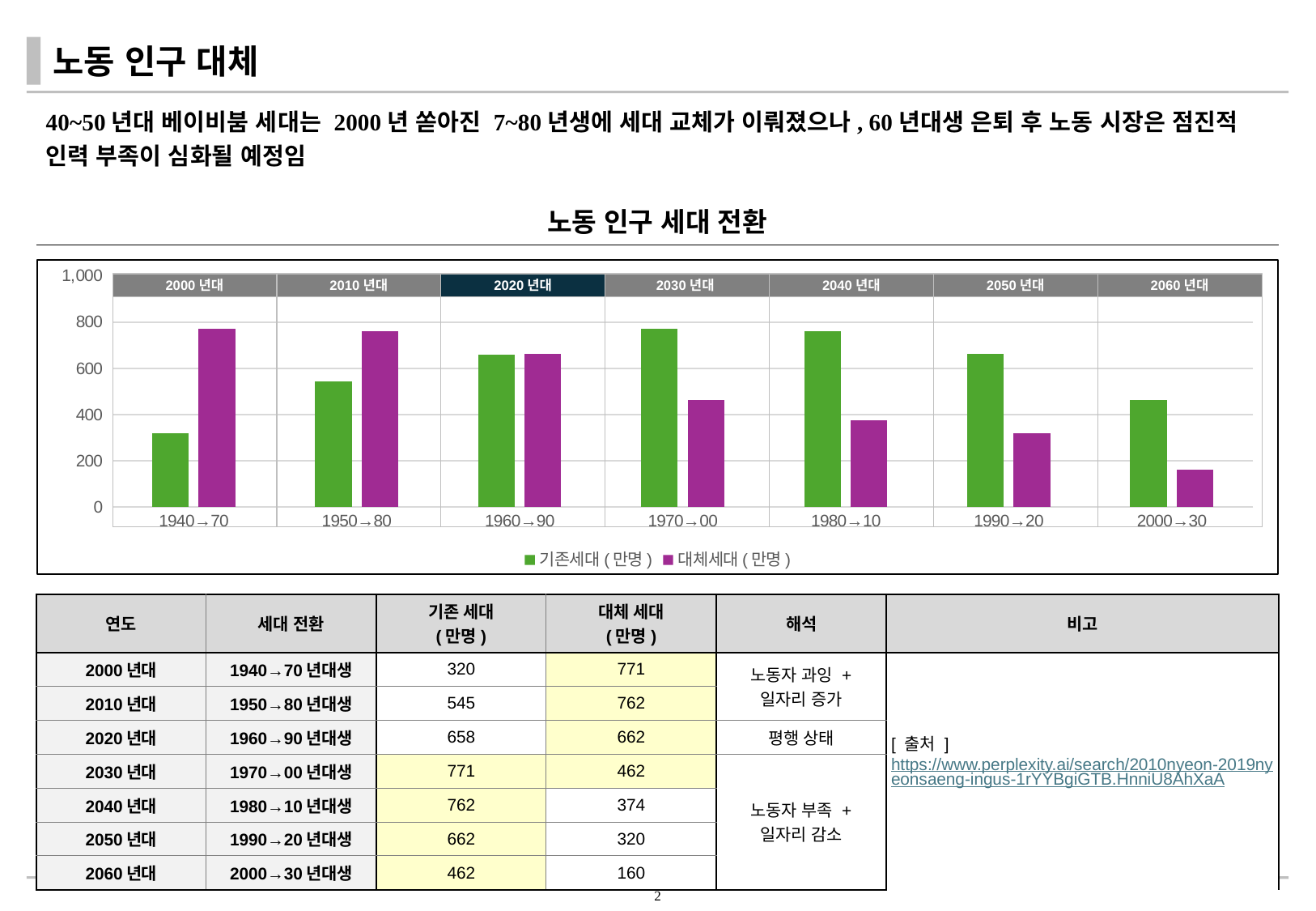

# 노동 인구 대체
40~50년대 베이비붐 세대는 2000년 쏟아진 7~80년생에 세대 교체가 이뤄졌으나, 60년대생 은퇴 후 노동 시장은 점진적 인력 부족이 심화될 예정임
노동 인구 세대 전환

### Chart

| Category | 기존세대(만명) | 대체세대(만명) |
|---|---|---|
| 1940→70 | 320.0 | 771.0 |
| 1950→80 | 545.0 | 762.0 |
| 1960→90 | 658.0 | 662.0 |
| 1970→00 | 771.0 | 462.0 |
| 1980→10 | 762.0 | 374.0 |
| 1990→20 | 662.0 | 320.0 |
| 2000→30 | 462.0 | 160.0 |
2000년대
2010년대
2020년대
2030년대
2040년대
2050년대
2060년대

| 연도 | 세대 전환 | 기존 세대 (만명) | 대체 세대 (만명) | 해석 | 비고 |
| --- | --- | --- | --- | --- | --- |
| 2000년대 | 1940→70년대생 | 320 | 771 | 노동자 과잉 + 일자리 증가 | [ 출처 ] https://www.perplexity.ai/search/2010nyeon-2019nyeonsaeng-ingus-1rYYBgiGTB.HnniU8AhXaA |
| 2010년대 | 1950→80년대생 | 545 | 762 |  |  |
| 2020년대 | 1960→90년대생 | 658 | 662 | 평행 상태 |  |
| 2030년대 | 1970→00년대생 | 771 | 462 | 노동자 부족 + 일자리 감소 |  |
| 2040년대 | 1980→10년대생 | 762 | 374 |  |  |
| 2050년대 | 1990→20년대생 | 662 | 320 |  |  |
| 2060년대 | 2000→30년대생 | 462 | 160 |  |  |